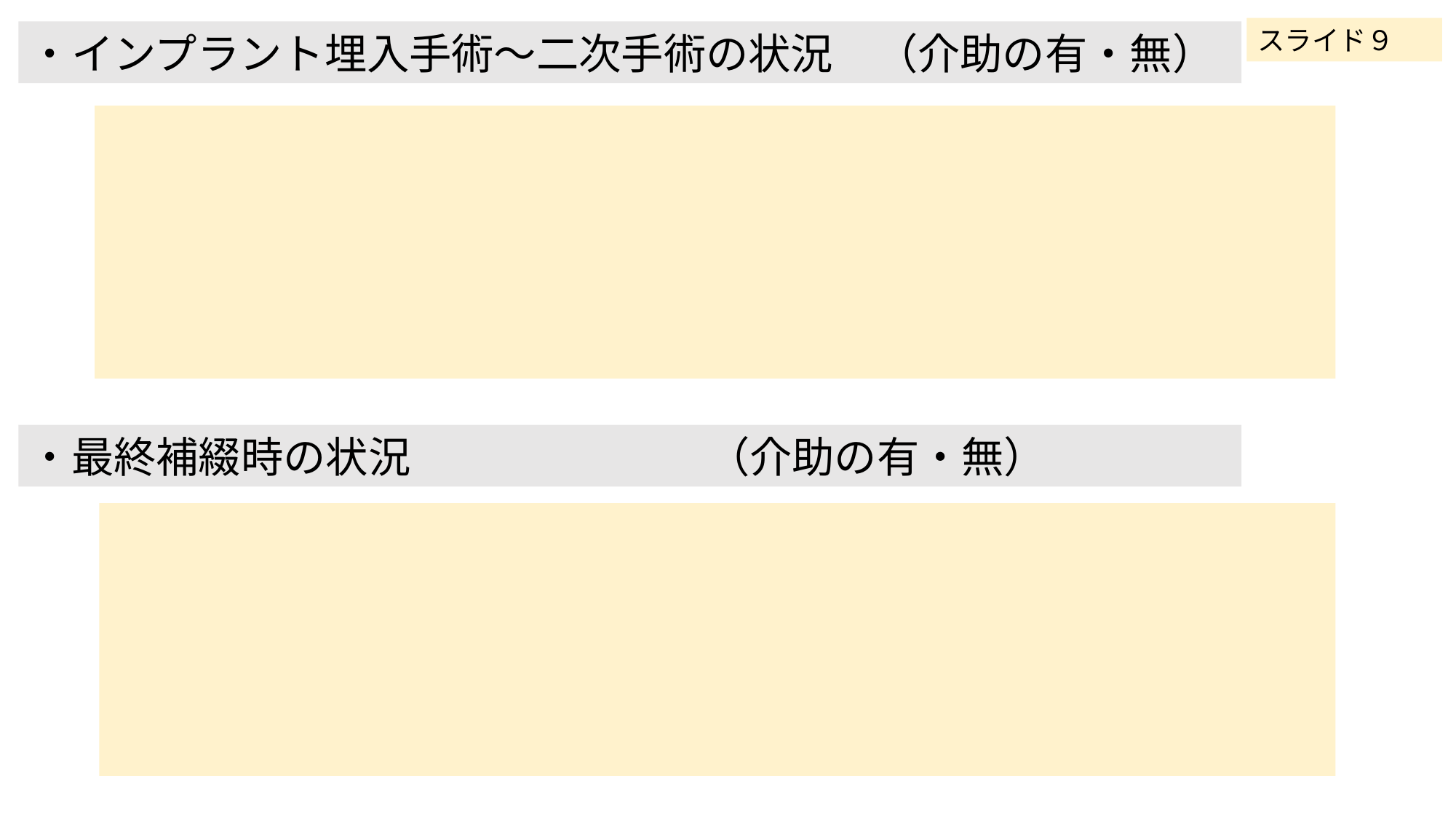

スライド９
・インプラント埋入手術～二次手術の状況　（介助の有・無）

・最終補綴時の状況　　　　　　　（介助の有・無）